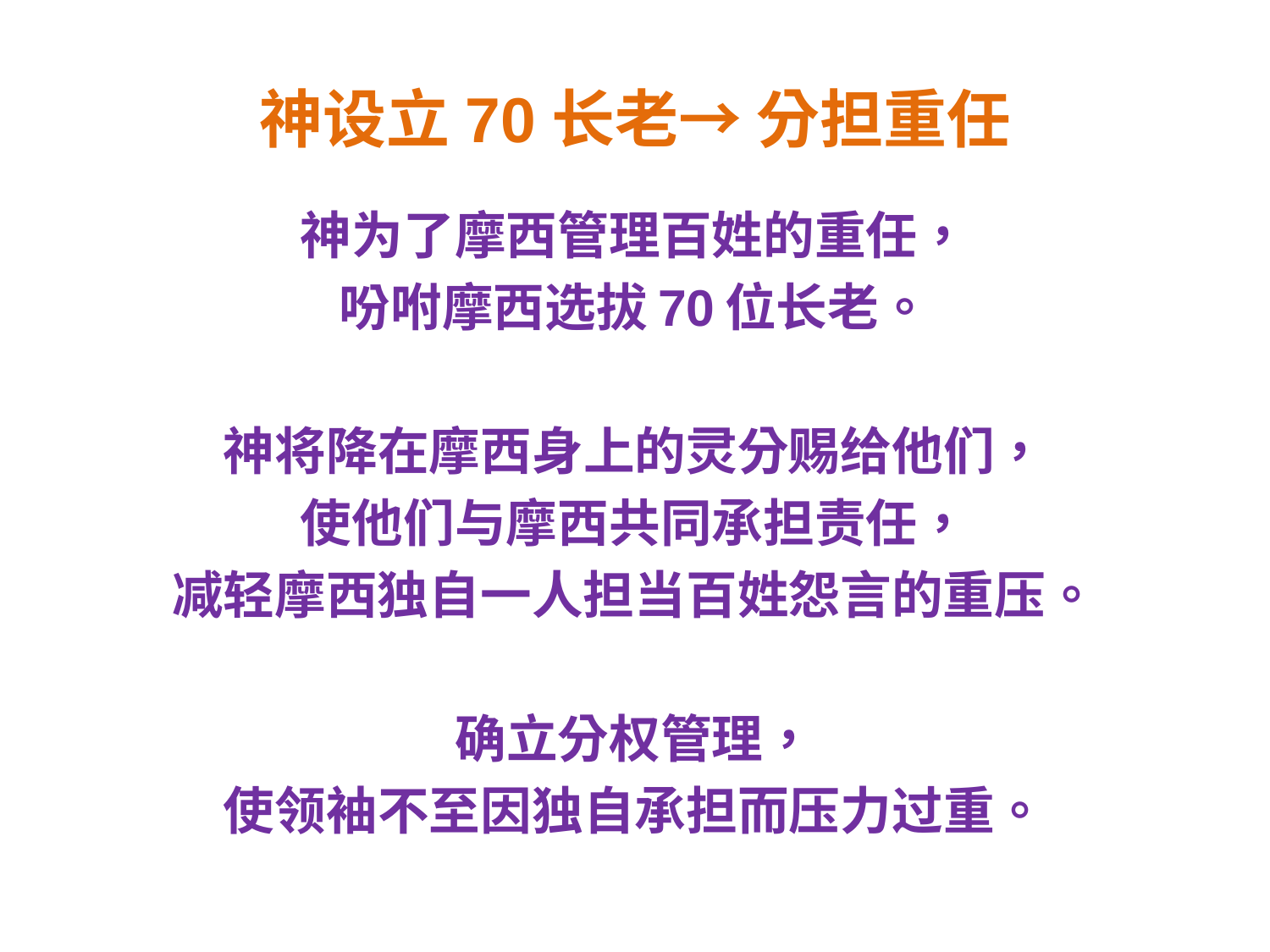

# 神设立70长老→ 分担重任
神为了摩西管理百姓的重任，
吩咐摩西选拔70位长老。

神将降在摩西身上的灵分赐给他们，
使他们与摩西共同承担责任，
减轻摩西独自一人担当百姓怨言的重压。

确立分权管理，
使领袖不至因独自承担而压力过重。